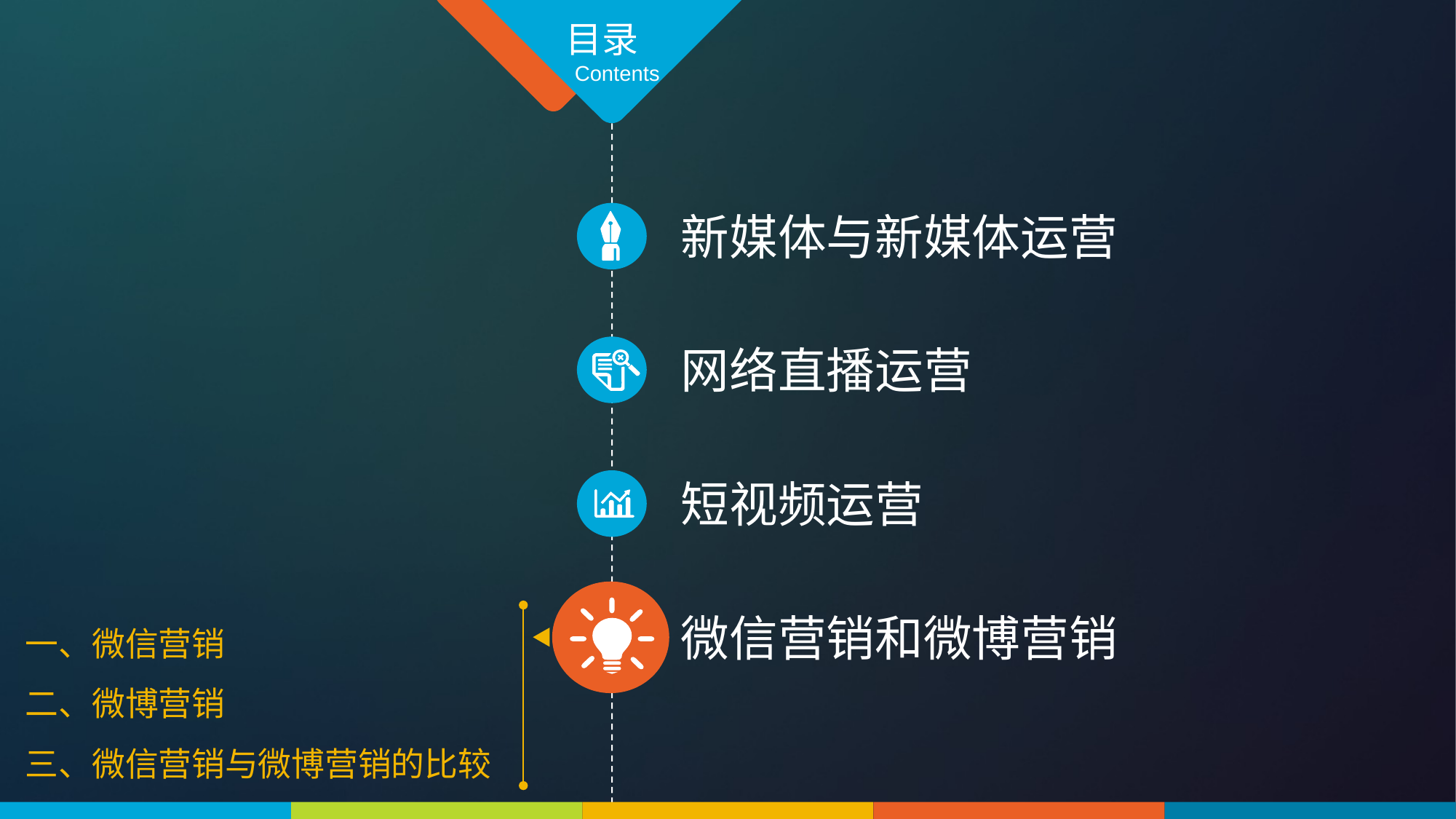

目录
Contents

新媒体与新媒体运营

网络直播运营

短视频运营

一、微信营销
二、微博营销
三、微信营销与微博营销的比较
微信营销和微博营销